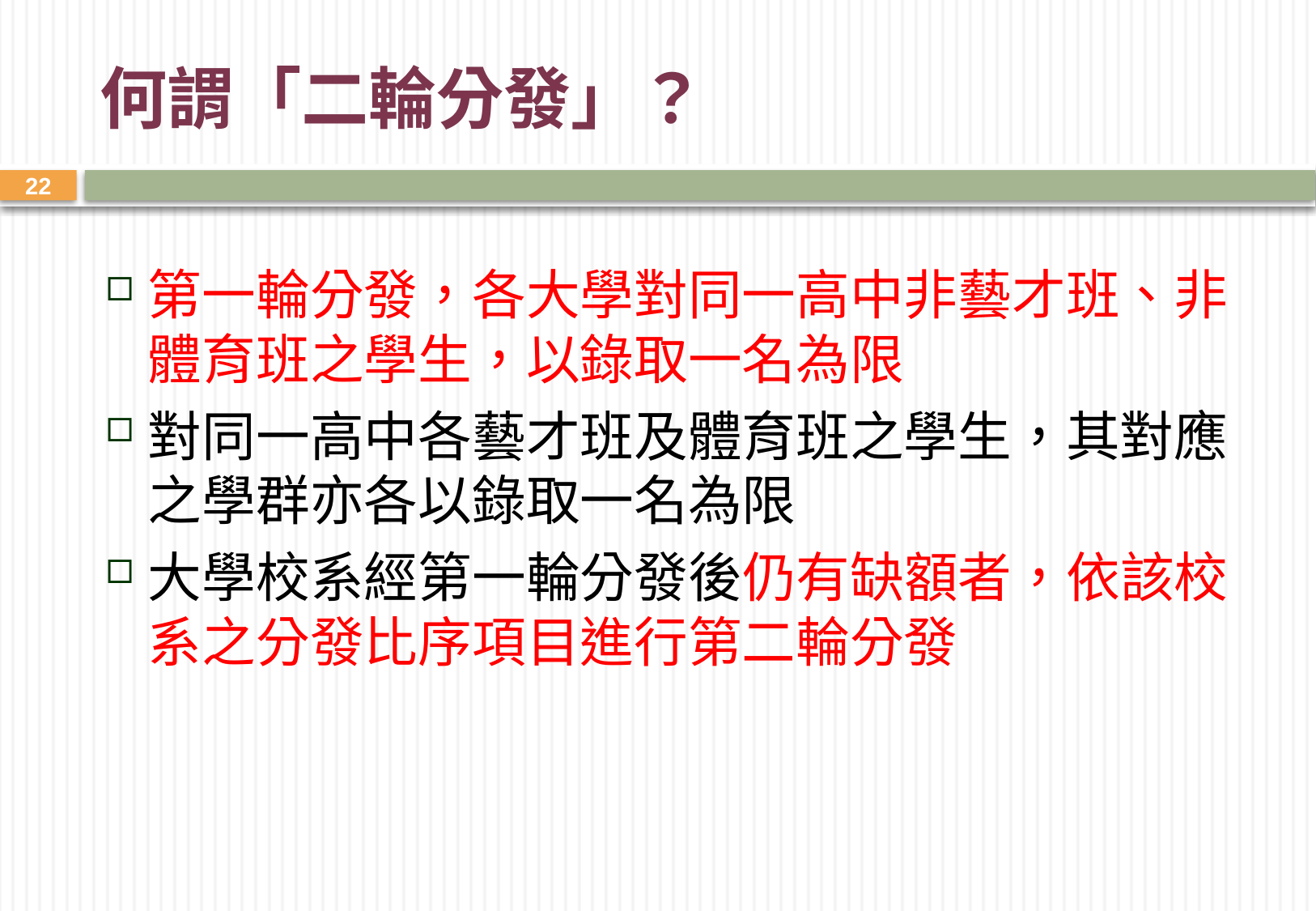

# 何謂「二輪分發」？
22
第一輪分發，各大學對同一高中非藝才班、非體育班之學生，以錄取一名為限
對同一高中各藝才班及體育班之學生，其對應之學群亦各以錄取一名為限
大學校系經第一輪分發後仍有缺額者，依該校系之分發比序項目進行第二輪分發